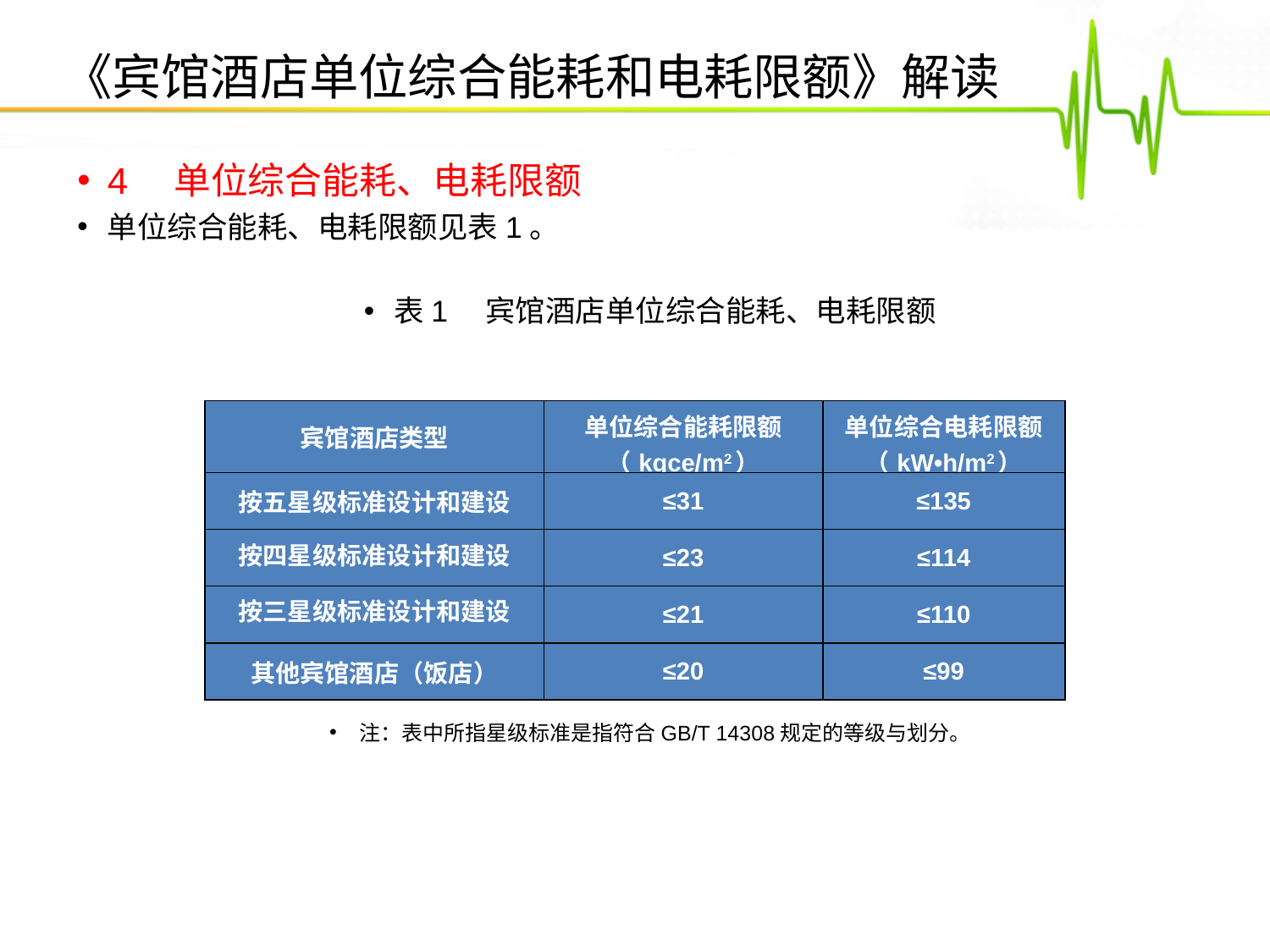

《宾馆酒店单位综合能耗和电耗限额》解读
4　单位综合能耗、电耗限额
单位综合能耗、电耗限额见表1。

表1　宾馆酒店单位综合能耗、电耗限额

注：表中所指星级标准是指符合GB/T 14308规定的等级与划分。
点击添加文本
| 宾馆酒店类型 | 单位综合能耗限额（kgce/m2） | 单位综合电耗限额 （kW•h/m2） |
| --- | --- | --- |
| 按五星级标准设计和建设 | ≤31 | ≤135 |
| 按四星级标准设计和建设 | ≤23 | ≤114 |
| 按三星级标准设计和建设 | ≤21 | ≤110 |
| 其他宾馆酒店（饭店） | ≤20 | ≤99 |
点击添加文本
点击添加文本
点击添加文本